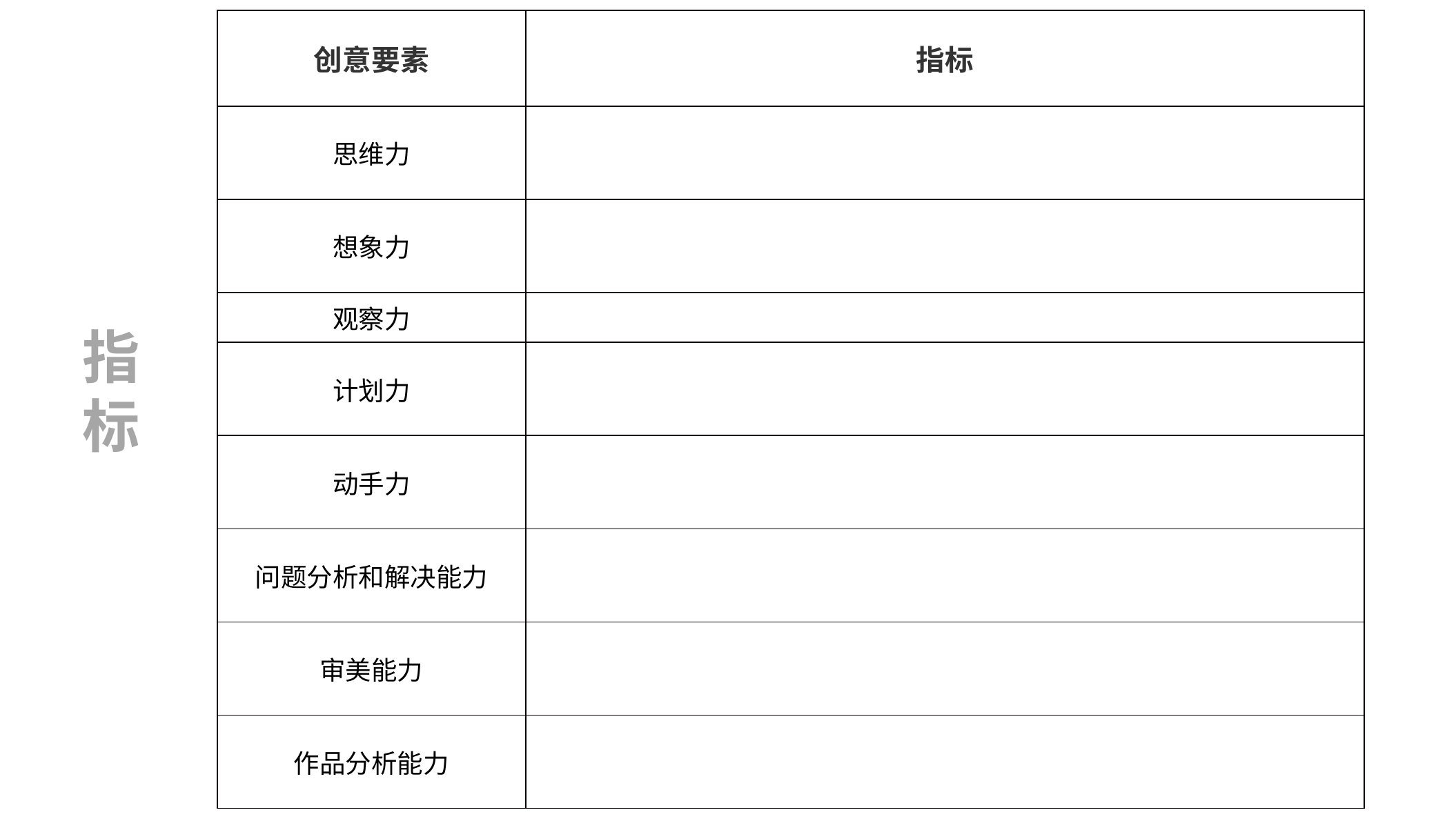

| 创意要素 | 指标 |
| --- | --- |
| 思维力 |  |
| 想象力 |  |
| 观察力 |  |
| 计划力 |  |
| 动手力 |  |
| 问题分析和解决能力 |  |
| 审美能力 |  |
| 作品分析能力 |  |
指
标